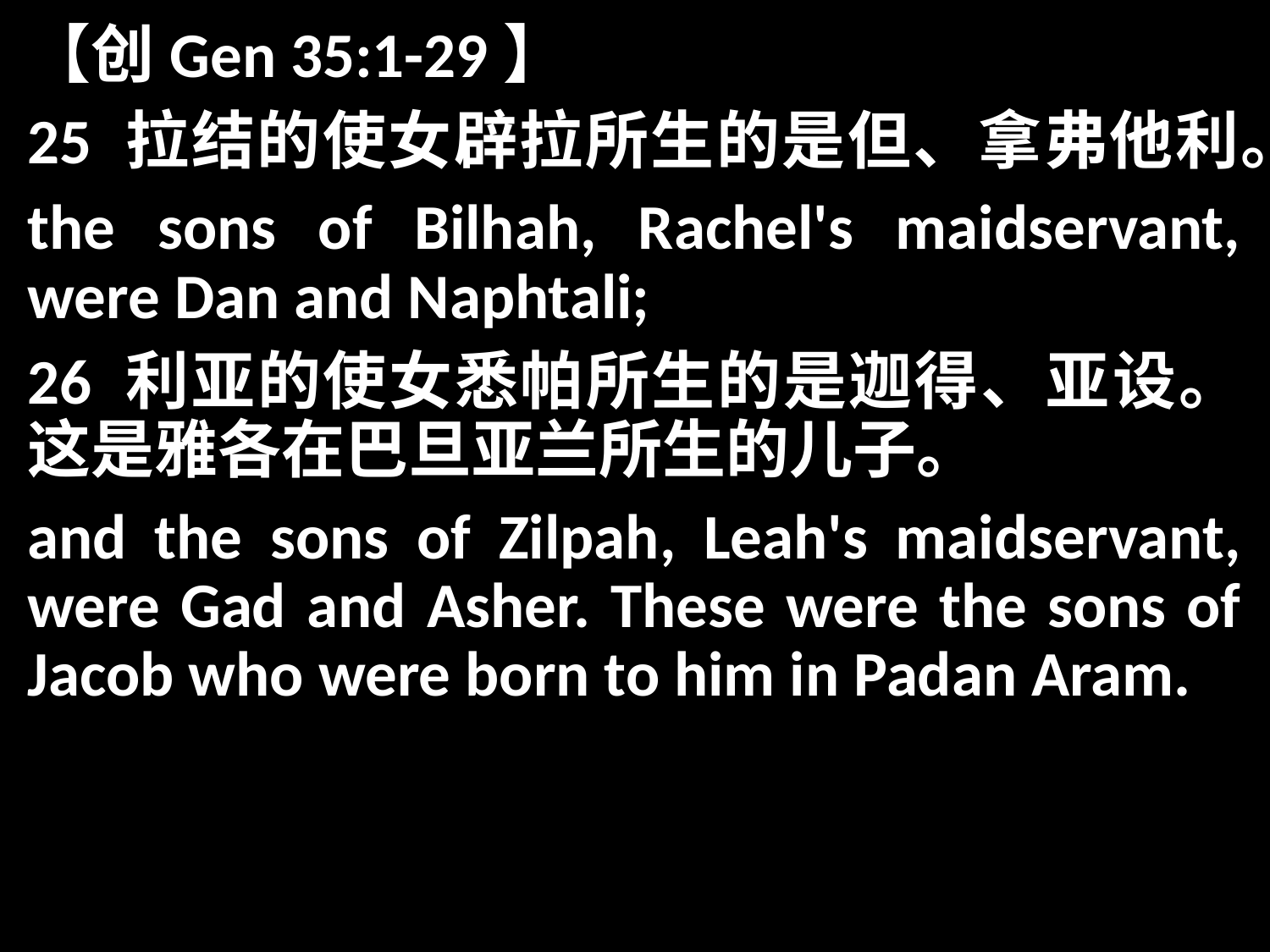

【创Gen 35:1-29】
25 拉结的使女辟拉所生的是但、拿弗他利。
the sons of Bilhah, Rachel's maidservant, were Dan and Naphtali;
26 利亚的使女悉帕所生的是迦得、亚设。这是雅各在巴旦亚兰所生的儿子。
and the sons of Zilpah, Leah's maidservant, were Gad and Asher. These were the sons of Jacob who were born to him in Padan Aram.